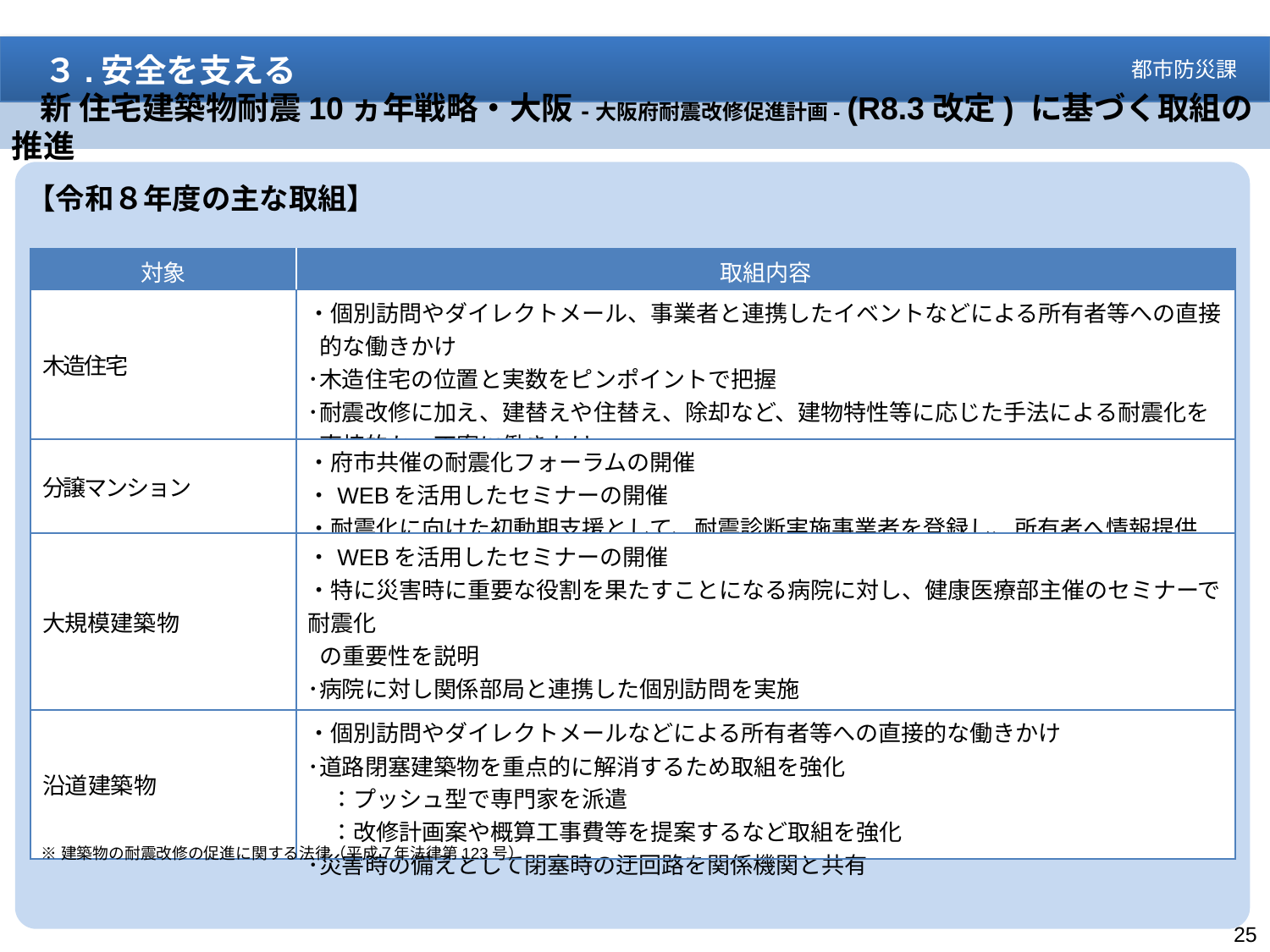

３.安全を支える
都市防災課
　新 住宅建築物耐震10ヵ年戦略・大阪-大阪府耐震改修促進計画- (R8.3改定) に基づく取組の推進

【令和８年度の主な取組】
| 対象 | 取組内容 |
| --- | --- |
| 木造住宅 | ・個別訪問やダイレクトメール、事業者と連携したイベントなどによる所有者等への直接的な働きかけ ･木造住宅の位置と実数をピンポイントで把握 ･耐震改修に加え、建替えや住替え、除却など、建物特性等に応じた手法による耐震化を  直接的かつ丁寧に働きかけ |
| 分譲マンション | ・府市共催の耐震化フォーラムの開催 ・WEBを活用したセミナーの開催 ・耐震化に向けた初動期支援として、耐震診断実施事業者を登録し、所有者へ情報提供 |
| 大規模建築物 | ・WEBを活用したセミナーの開催 ・特に災害時に重要な役割を果たすことになる病院に対し、健康医療部主催のセミナーで耐震化  の重要性を説明 ･病院に対し関係部局と連携した個別訪問を実施 ･補助や改修工法等の具体的な提案による働きかけ |
| 沿道建築物 | ・個別訪問やダイレクトメールなどによる所有者等への直接的な働きかけ ･道路閉塞建築物を重点的に解消するため取組を強化 　：プッシュ型で専門家を派遣 　：改修計画案や概算工事費等を提案するなど取組を強化 ･災害時の備えとして閉塞時の迂回路を関係機関と共有 |
※建築物の耐震改修の促進に関する法律（平成７年法律第123号）
25